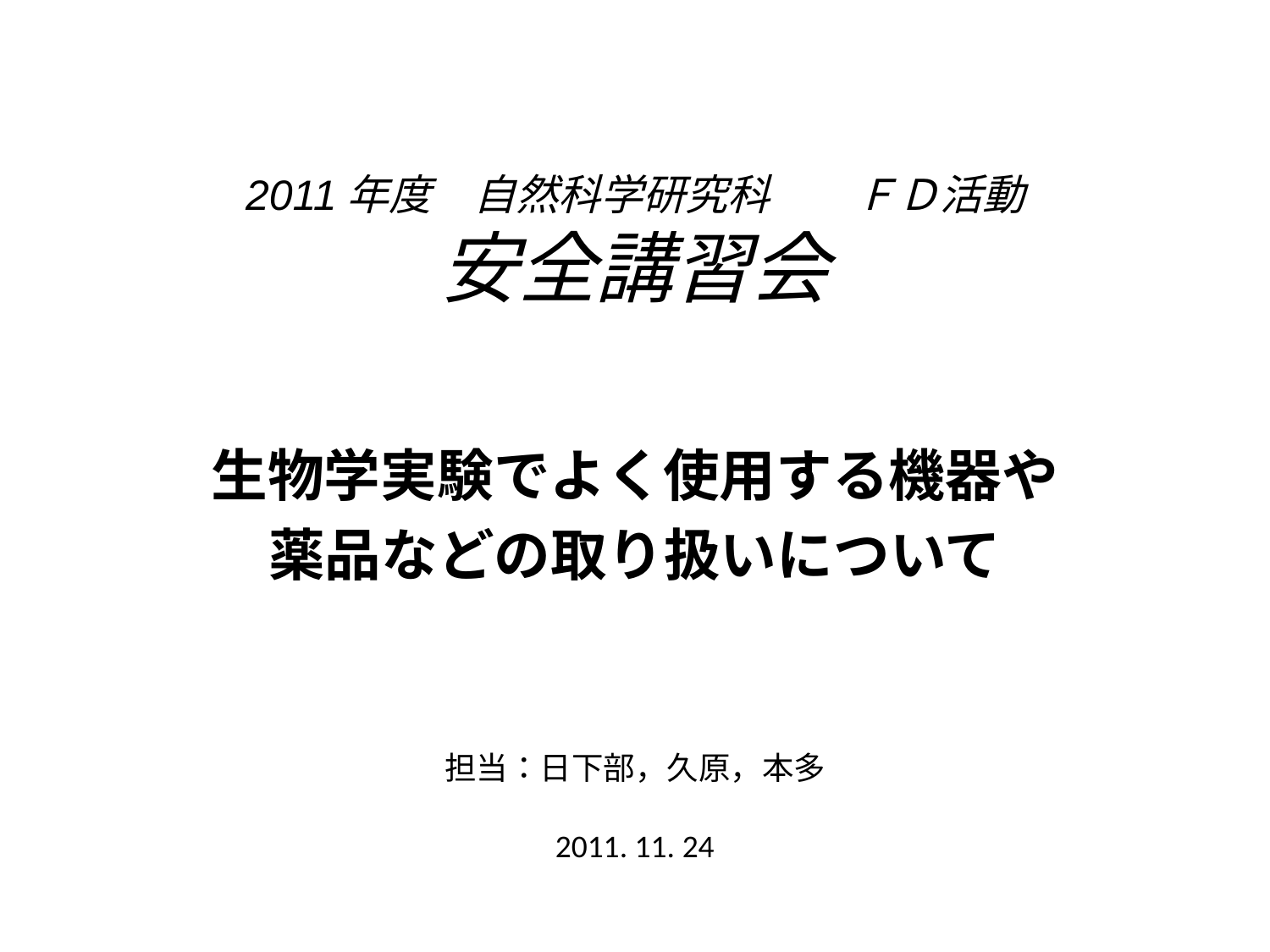

# 2011年度　自然科学研究科　　ＦＤ活動 安全講習会
生物学実験でよく使用する機器や
薬品などの取り扱いについて
担当：日下部，久原，本多
2011. 11. 24